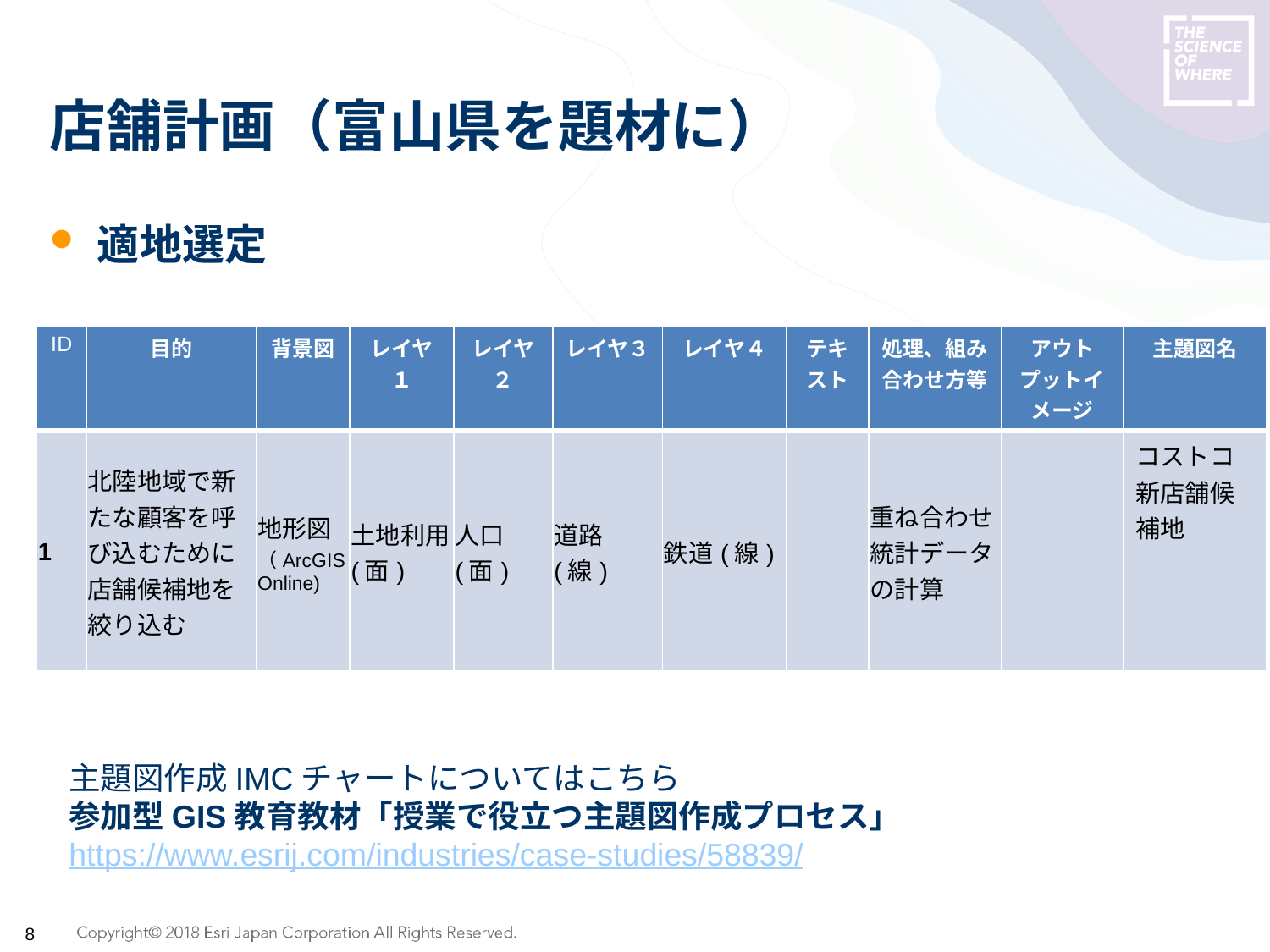

# 店舗計画（富山県を題材に）
適地選定
| ID | 目的 | 背景図 | レイヤ１ | レイヤ２ | レイヤ３ | レイヤ４ | テキスト | 処理、組み合わせ方等 | アウトプットイメージ | 主題図名 |
| --- | --- | --- | --- | --- | --- | --- | --- | --- | --- | --- |
| 1 | 北陸地域で新たな顧客を呼び込むために店舗候補地を絞り込む | 地形図（ArcGIS Online) | 土地利用(面) | 人口(面) | 道路(線) | 鉄道(線) |  | 重ね合わせ 統計データの計算 |  | コストコ新店舗候補地 |
主題図作成IMCチャートについてはこちら
参加型GIS教育教材「授業で役立つ主題図作成プロセス」
https://www.esrij.com/industries/case-studies/58839/

8